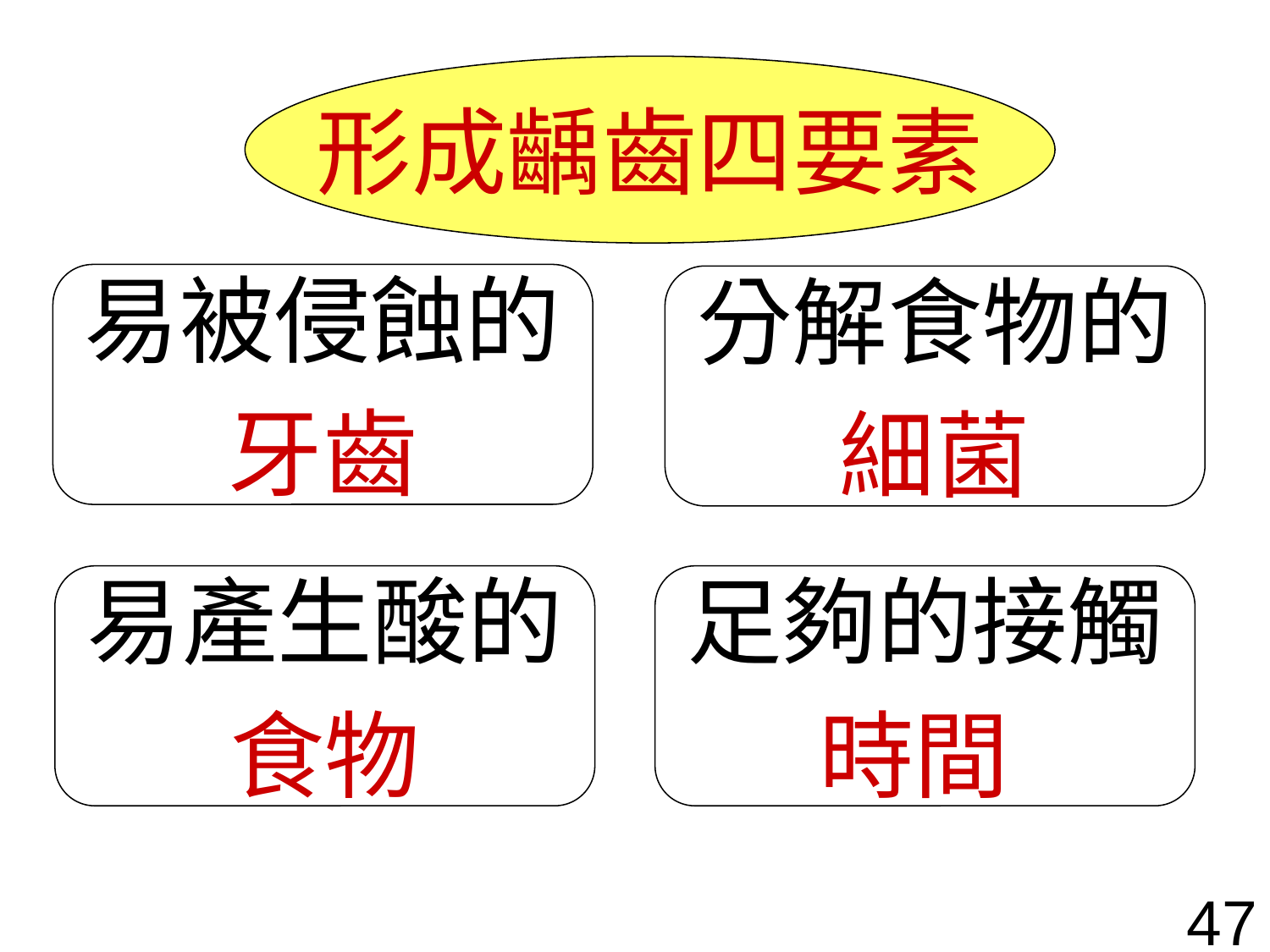

形成齲齒四要素
易被侵蝕的
牙齒
分解食物的
細菌
易產生酸的
食物
足夠的接觸
時間
47